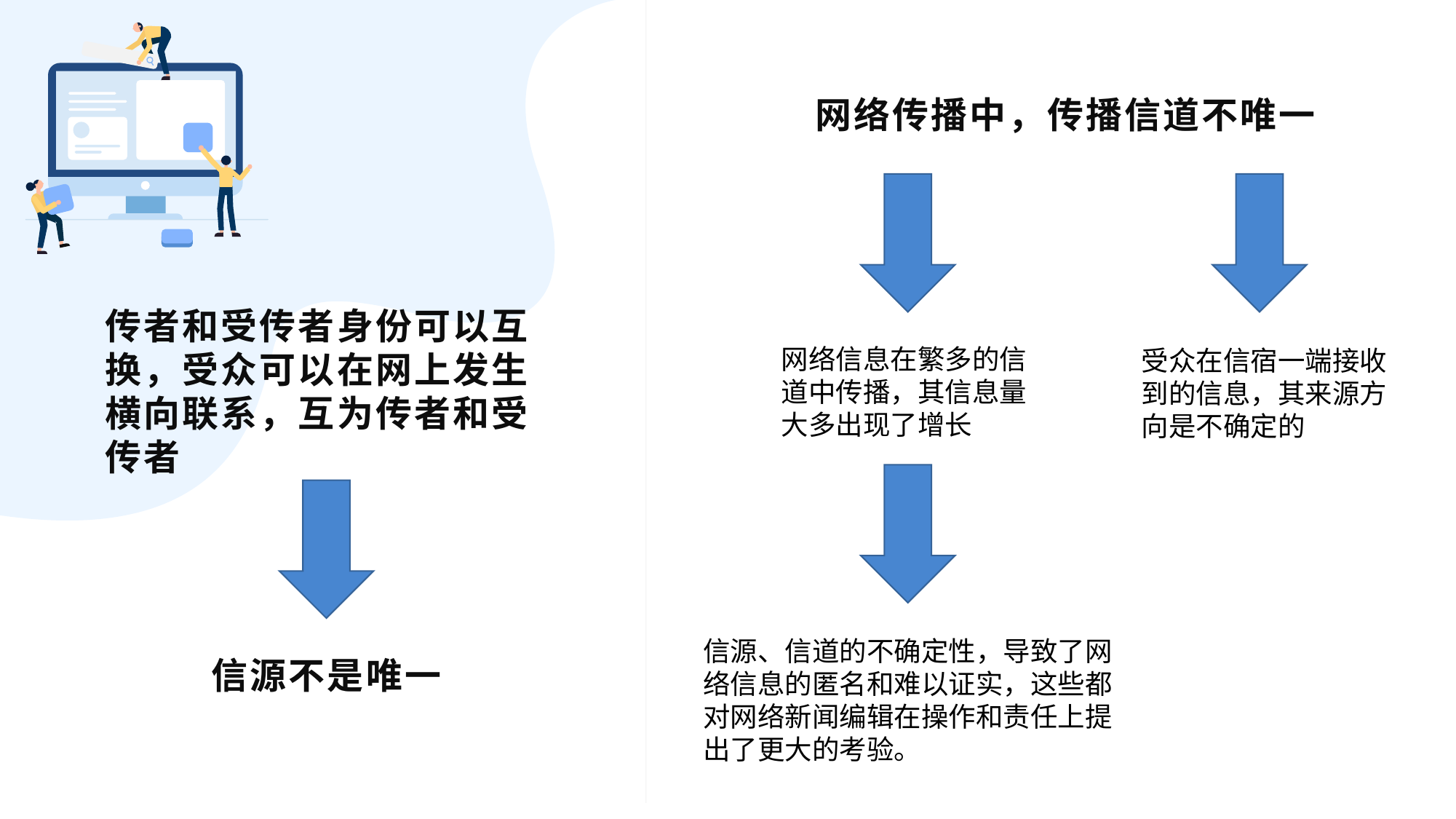

网络传播中，传播信道不唯一

传者和受传者身份可以互换，受众可以在网上发生横向联系，互为传者和受传者

信源不是唯一
网络信息在繁多的信道中传播，其信息量大多出现了增长
受众在信宿一端接收到的信息，其来源方向是不确定的

信源、信道的不确定性，导致了网络信息的匿名和难以证实，这些都对网络新闻编辑在操作和责任上提出了更大的考验。